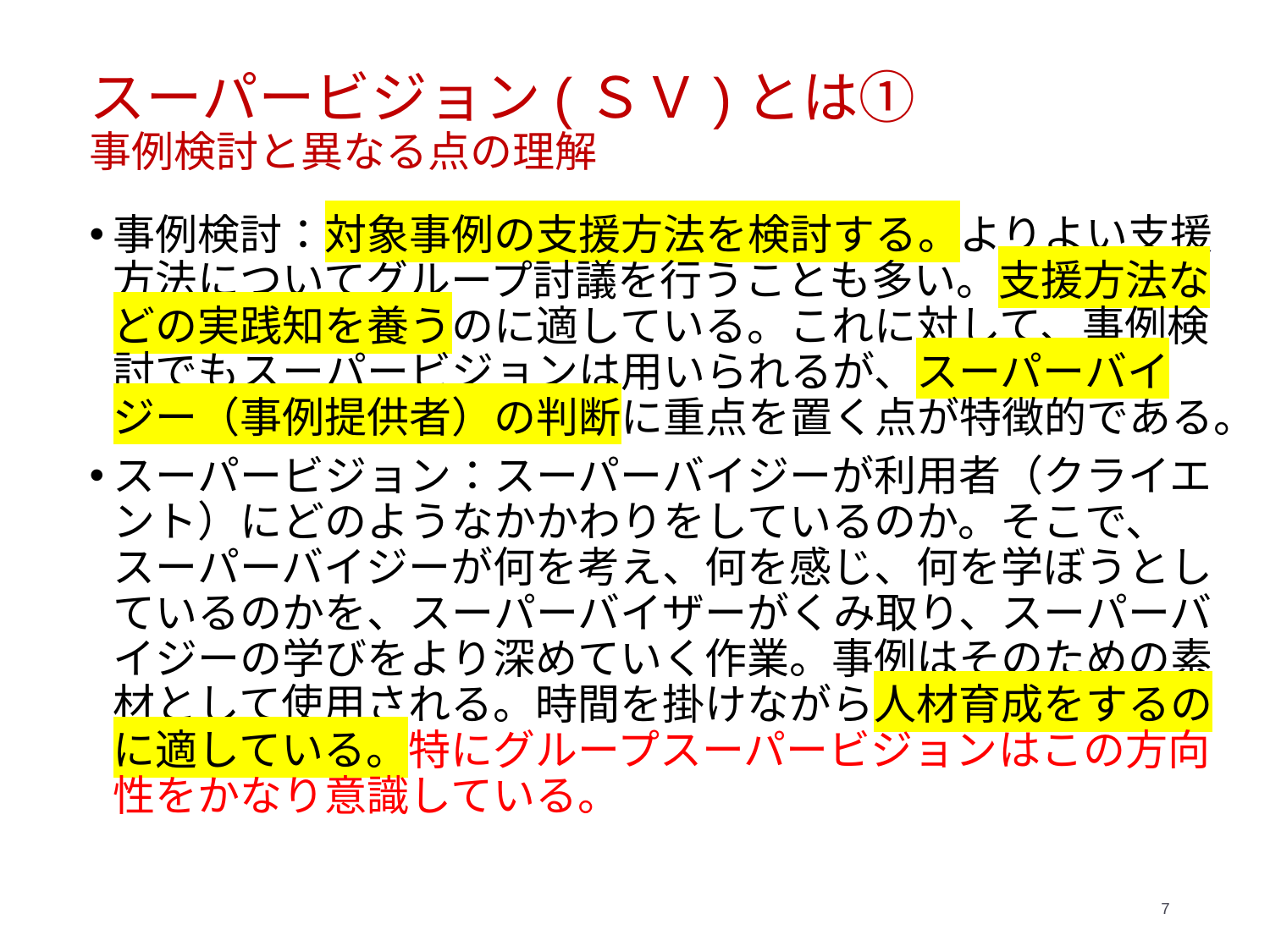

# スーパービジョン(ＳＶ)とは① 事例検討と異なる点の理解
事例検討：対象事例の支援方法を検討する。よりよい支援方法についてグループ討議を行うことも多い。支援方法などの実践知を養うのに適している。これに対して、事例検討でもスーパービジョンは用いられるが、スーパーバイジー（事例提供者）の判断に重点を置く点が特徴的である。
スーパービジョン：スーパーバイジーが利用者（クライエント）にどのようなかかわりをしているのか。そこで、スーパーバイジーが何を考え、何を感じ、何を学ぼうとしているのかを、スーパーバイザーがくみ取り、スーパーバイジーの学びをより深めていく作業。事例はそのための素材として使用される。時間を掛けながら人材育成をするのに適している。特にグループスーパービジョンはこの方向性をかなり意識している。
7